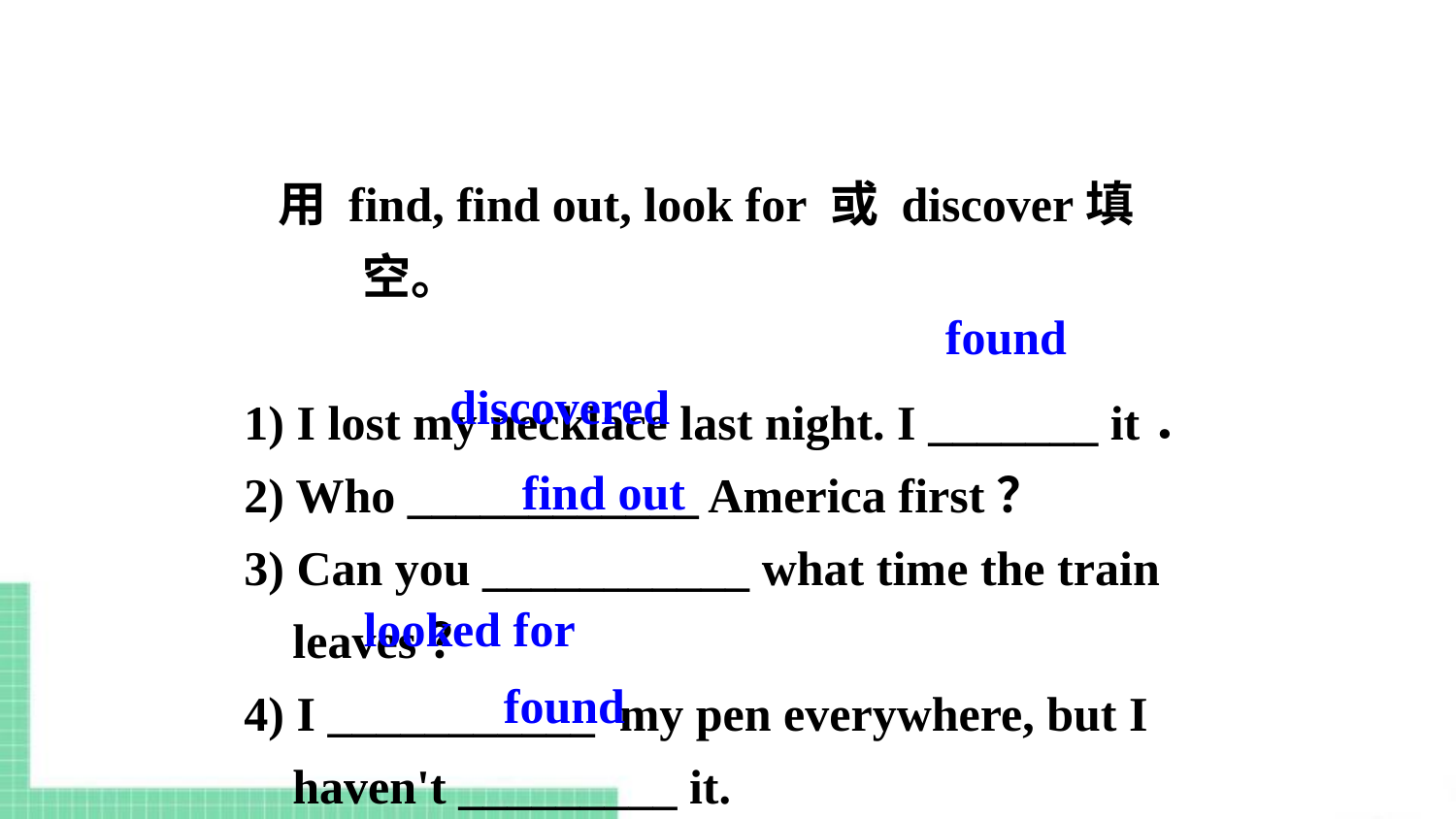

用 find, find out, look for 或 discover填空。

1) I lost my necklace last night. I _______ it．
2) Who ____________ America first？
3) Can you ___________ what time the train
    leaves？
4) I ___________  my pen everywhere, but I
    haven't _________ it.
found
discovered
find out
looked for
found